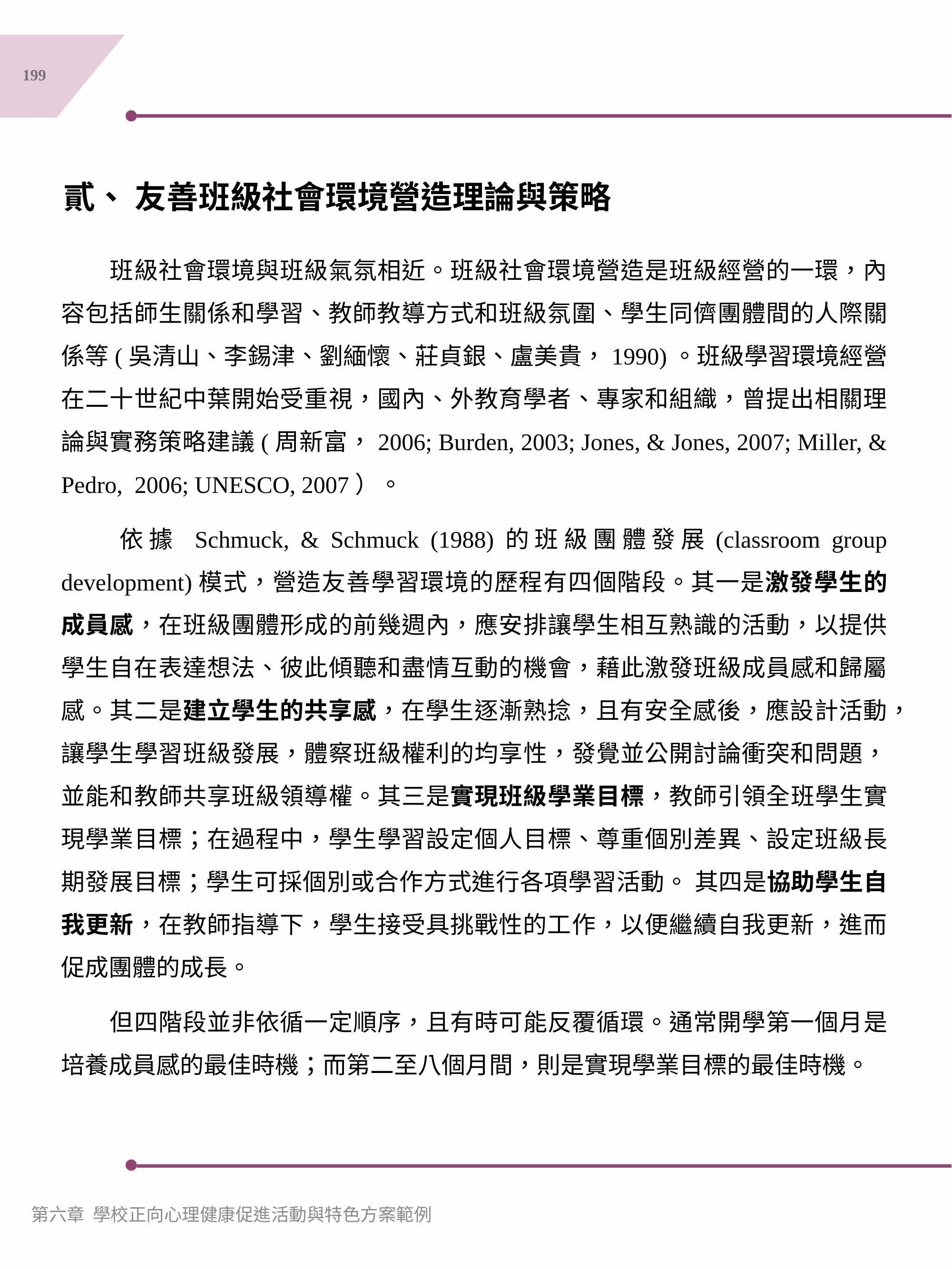

199
貳、	友善班級社會環境營造理論與策略
　　班級社會環境與班級氣氛相近。班級社會環境營造是班級經營的一環，內容包括師生關係和學習、教師教導方式和班級氛圍、學生同儕團體間的人際關係等(吳清山、李錫津、劉緬懷、莊貞銀、盧美貴，1990)。班級學習環境經營在二十世紀中葉開始受重視，國內、外教育學者、專家和組織，曾提出相關理論與實務策略建議(周新富，2006; Burden, 2003; Jones, & Jones, 2007; Miller, & Pedro,  2006; UNESCO, 2007）。
　　依據 Schmuck, & Schmuck (1988)的班級團體發展(classroom group development)模式，營造友善學習環境的歷程有四個階段。其一是激發學生的成員感，在班級團體形成的前幾週內，應安排讓學生相互熟識的活動，以提供學生自在表達想法、彼此傾聽和盡情互動的機會，藉此激發班級成員感和歸屬感。其二是建立學生的共享感，在學生逐漸熟捻，且有安全感後，應設計活動，讓學生學習班級發展，體察班級權利的均享性，發覺並公開討論衝突和問題，並能和教師共享班級領導權。其三是實現班級學業目標，教師引領全班學生實現學業目標；在過程中，學生學習設定個人目標、尊重個別差異、設定班級長期發展目標；學生可採個別或合作方式進行各項學習活動。 其四是協助學生自我更新，在教師指導下，學生接受具挑戰性的工作，以便繼續自我更新，進而促成團體的成長。
　　但四階段並非依循一定順序，且有時可能反覆循環。通常開學第一個月是培養成員感的最佳時機；而第二至八個月間，則是實現學業目標的最佳時機。
第六章  學校正向心理健康促進活動與特色方案範例